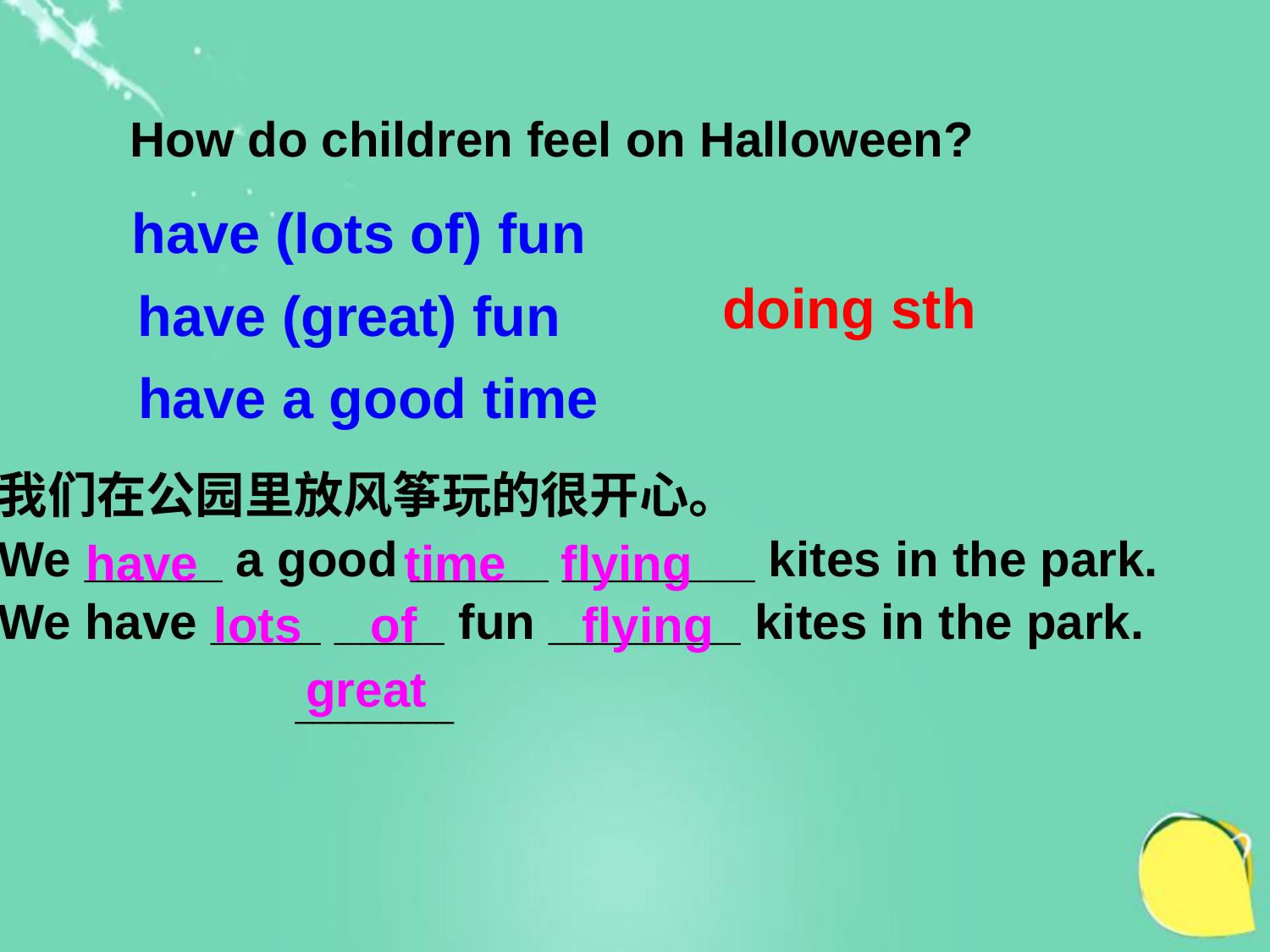

How do children feel on Halloween?
   have (lots of) fun

doing sth
 have (great) fun
 have a good time
我们在公园里放风筝玩的很开心。
We _____ a good _____ _______ kites in the park.
We have ____ ____ fun _______ kites in the park.
have               time    flying
   lots     of            flying
great
_________